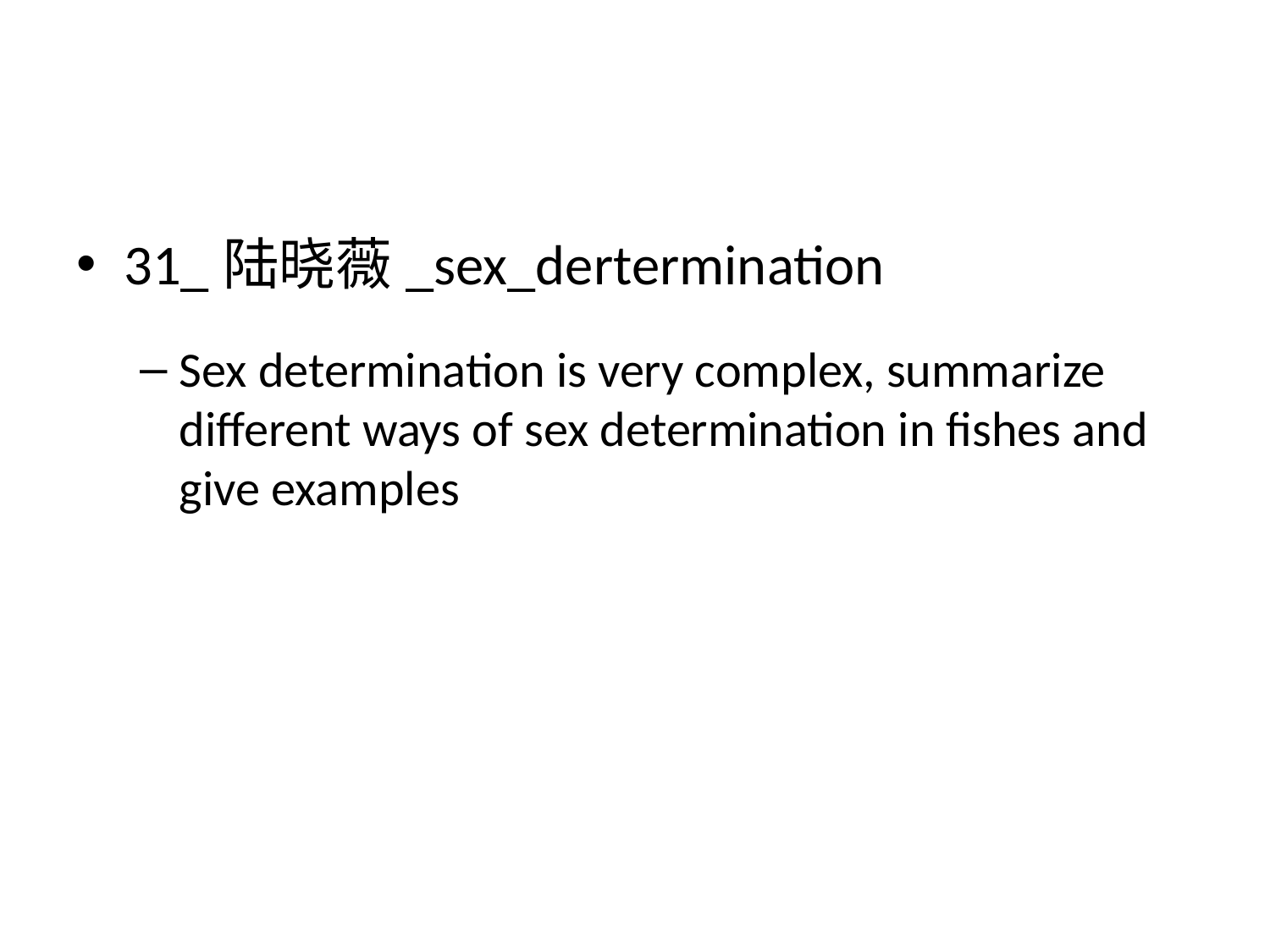

31_陆晓薇_sex_dertermination
Sex determination is very complex, summarize different ways of sex determination in fishes and give examples